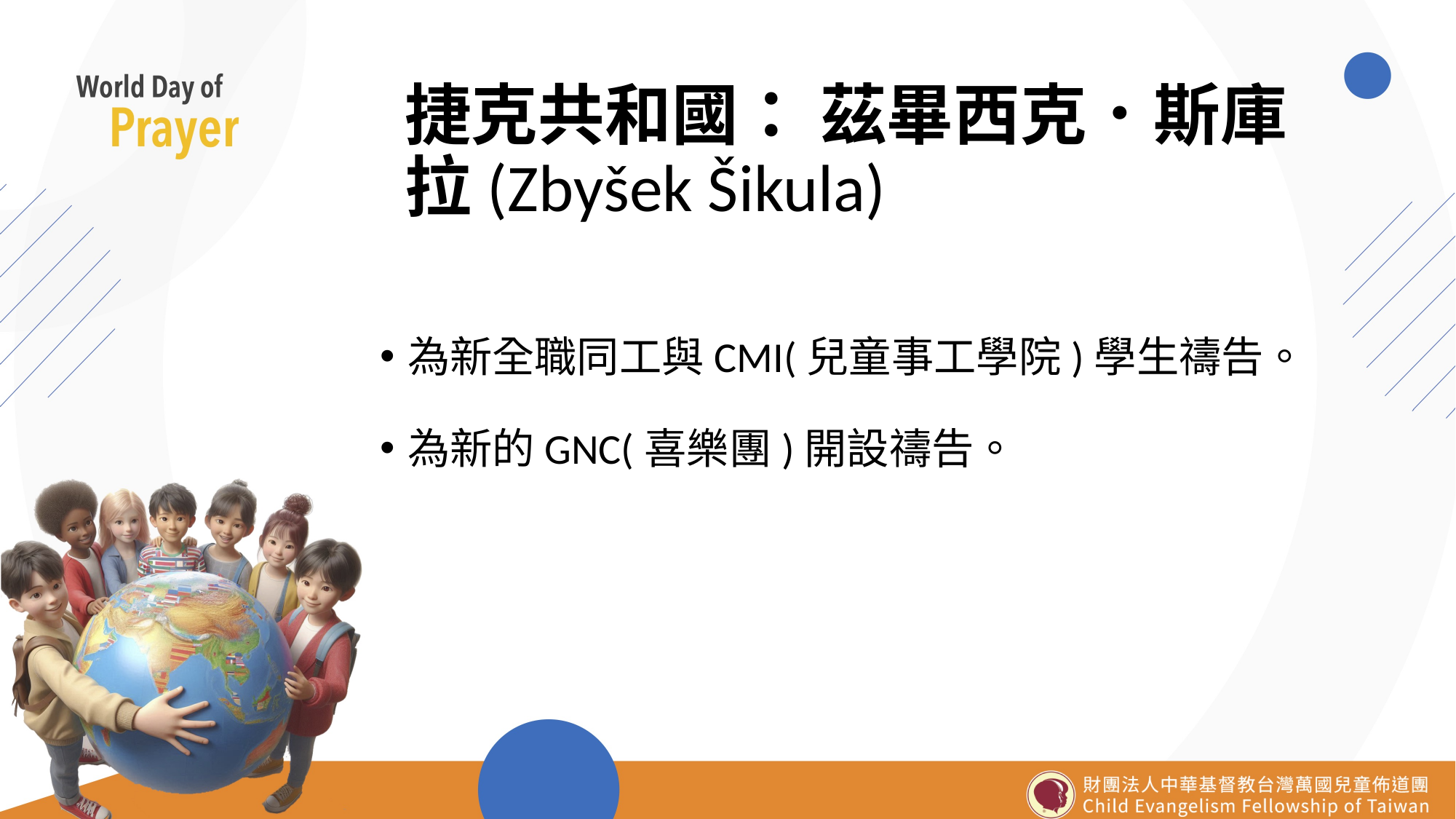

# 捷克共和國： 茲畢西克．斯庫拉(Zbyšek Šikula)
為新全職同工與CMI(兒童事工學院)學生禱告。
為新的GNC(喜樂團)開設禱告。